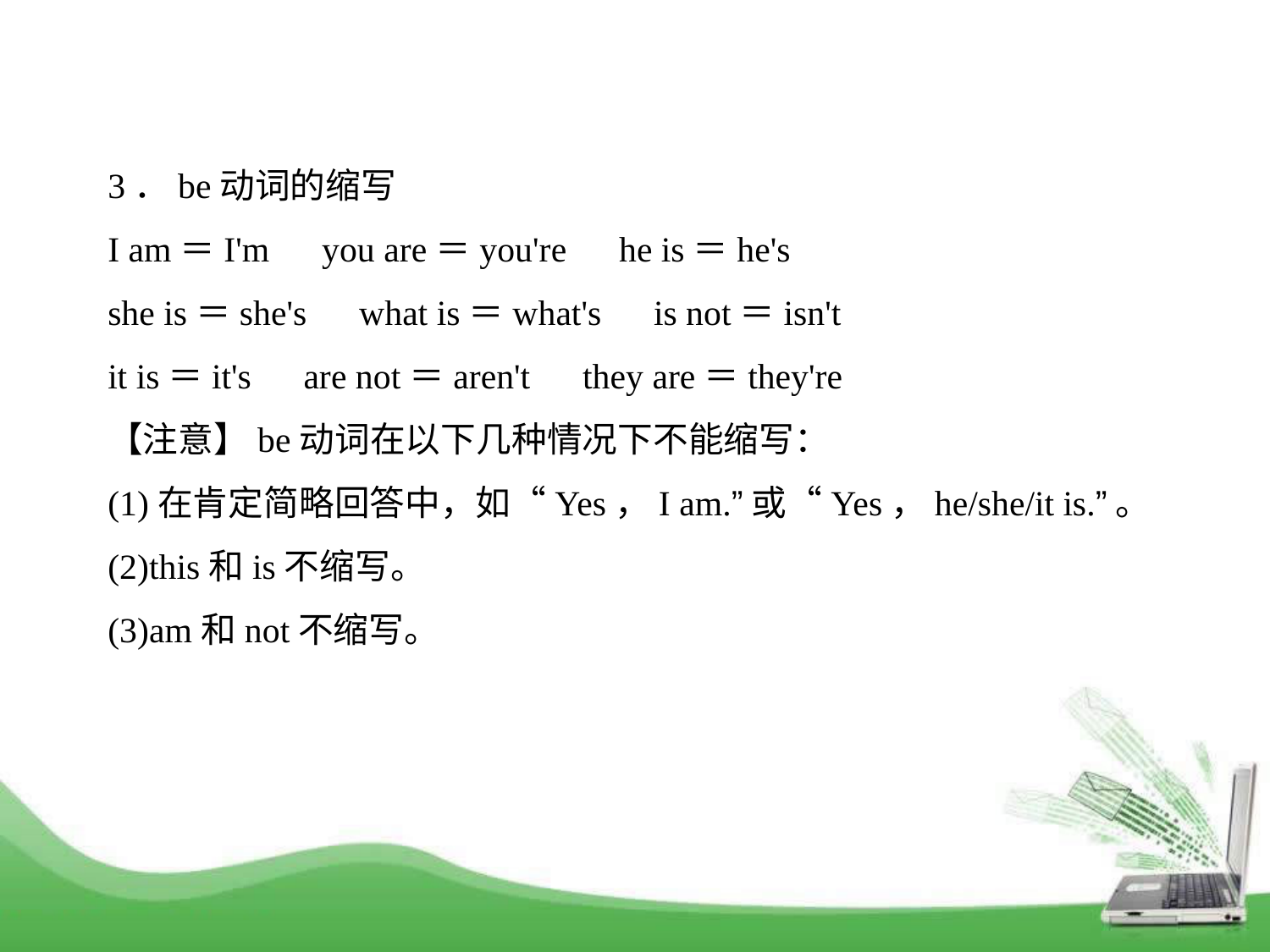

3．be动词的缩写
I am＝I'm　you are＝you're　he is＝he's
she is＝she's　what is＝what's　is not＝isn't
it is＝it's　are not＝aren't　they are＝they're
【注意】be动词在以下几种情况下不能缩写：
(1)在肯定简略回答中，如“Yes，I am.”或“Yes，he/she/it is.”。
(2)this和is不缩写。
(3)am和not不缩写。